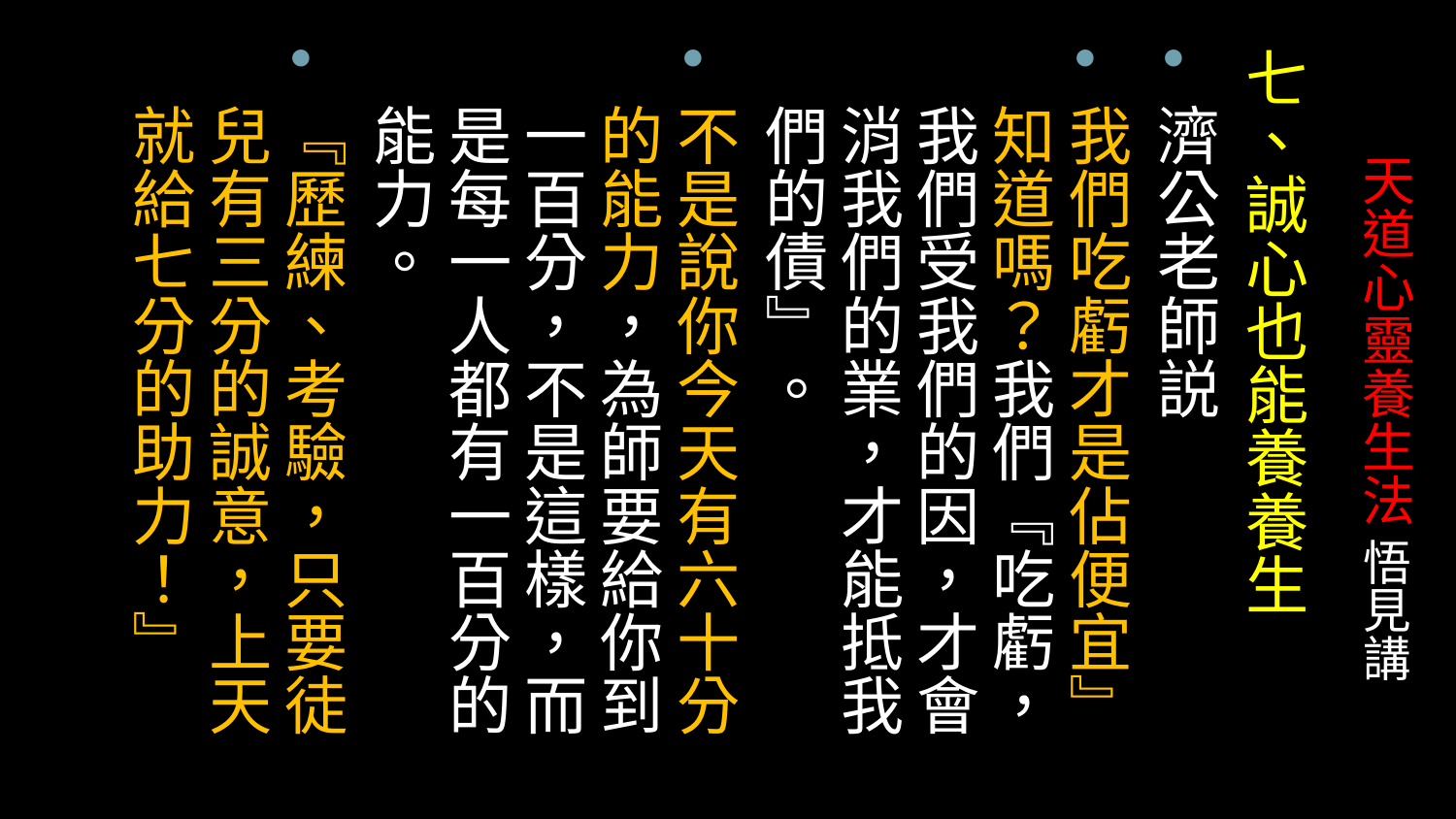

七、誠心也能養養生
濟公老師説
我們吃虧才是佔便宜』知道嗎？我們『吃虧，我們受我們的因，才會消我們的業，才能抵我們的債』。
不是說你今天有六十分的能力，為師要給你到一百分，不是這樣，而是每一人都有一百分的能力。
『歷練、考驗，只要徒兒有三分的誠意，上天就給七分的助力！』

# 天道心靈養生法 悟見講